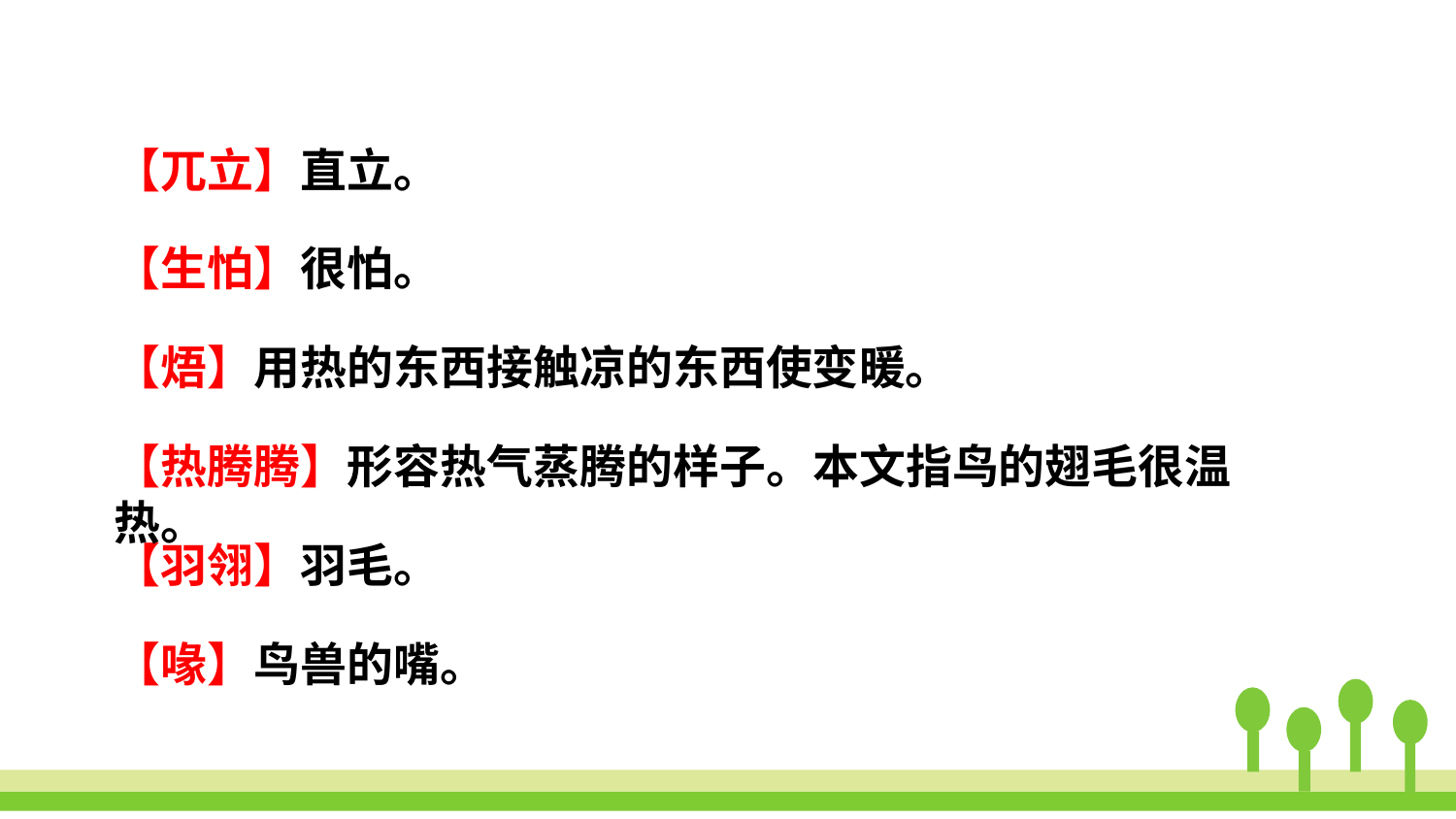

【兀立】直立。
【生怕】很怕。
【焐】用热的东西接触凉的东西使变暖。
【热腾腾】形容热气蒸腾的样子。本文指鸟的翅毛很温热。
【羽翎】羽毛。
【喙】鸟兽的嘴。